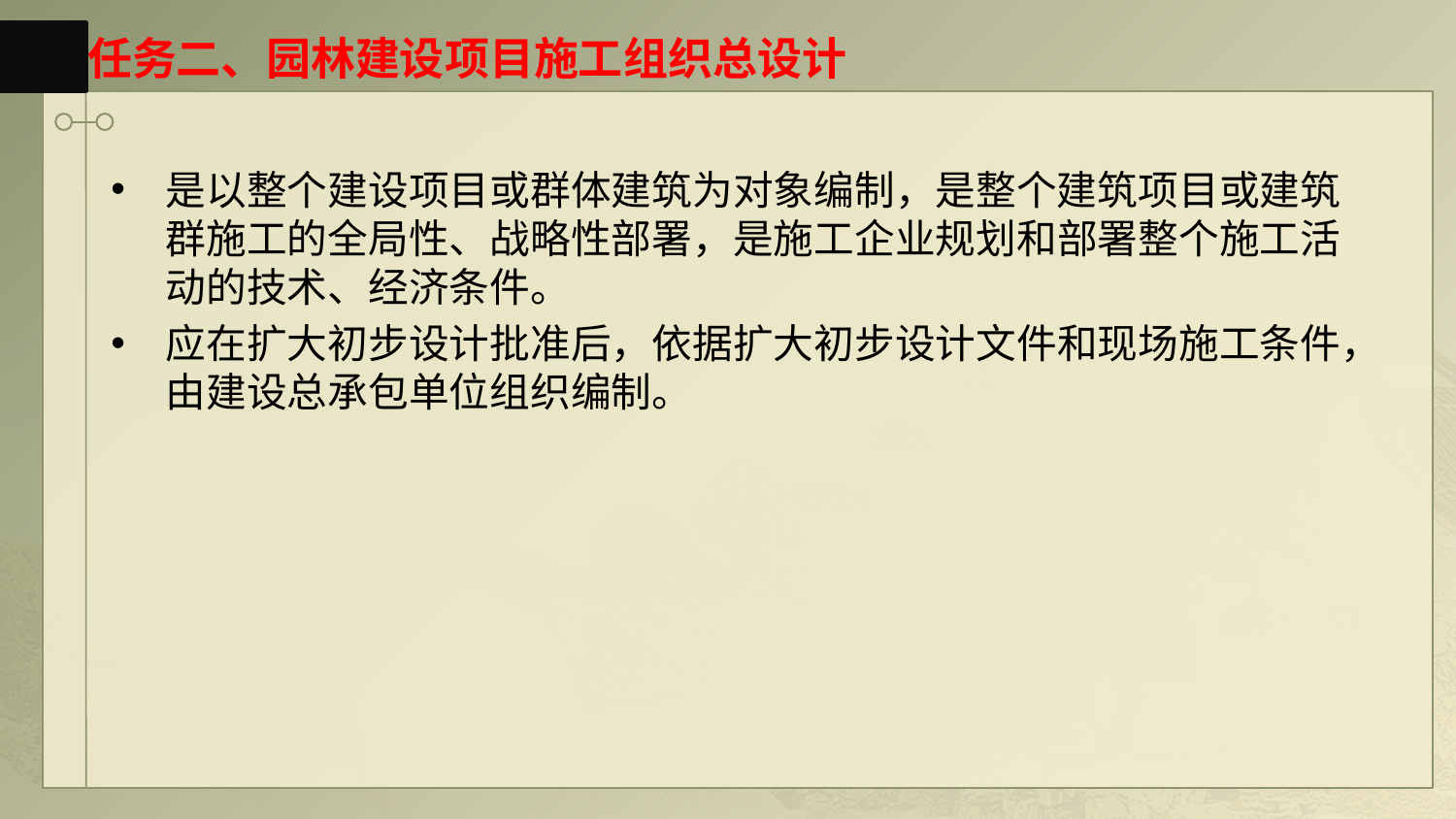

# 任务二、园林建设项目施工组织总设计
是以整个建设项目或群体建筑为对象编制，是整个建筑项目或建筑群施工的全局性、战略性部署，是施工企业规划和部署整个施工活动的技术、经济条件。
应在扩大初步设计批准后，依据扩大初步设计文件和现场施工条件，由建设总承包单位组织编制。